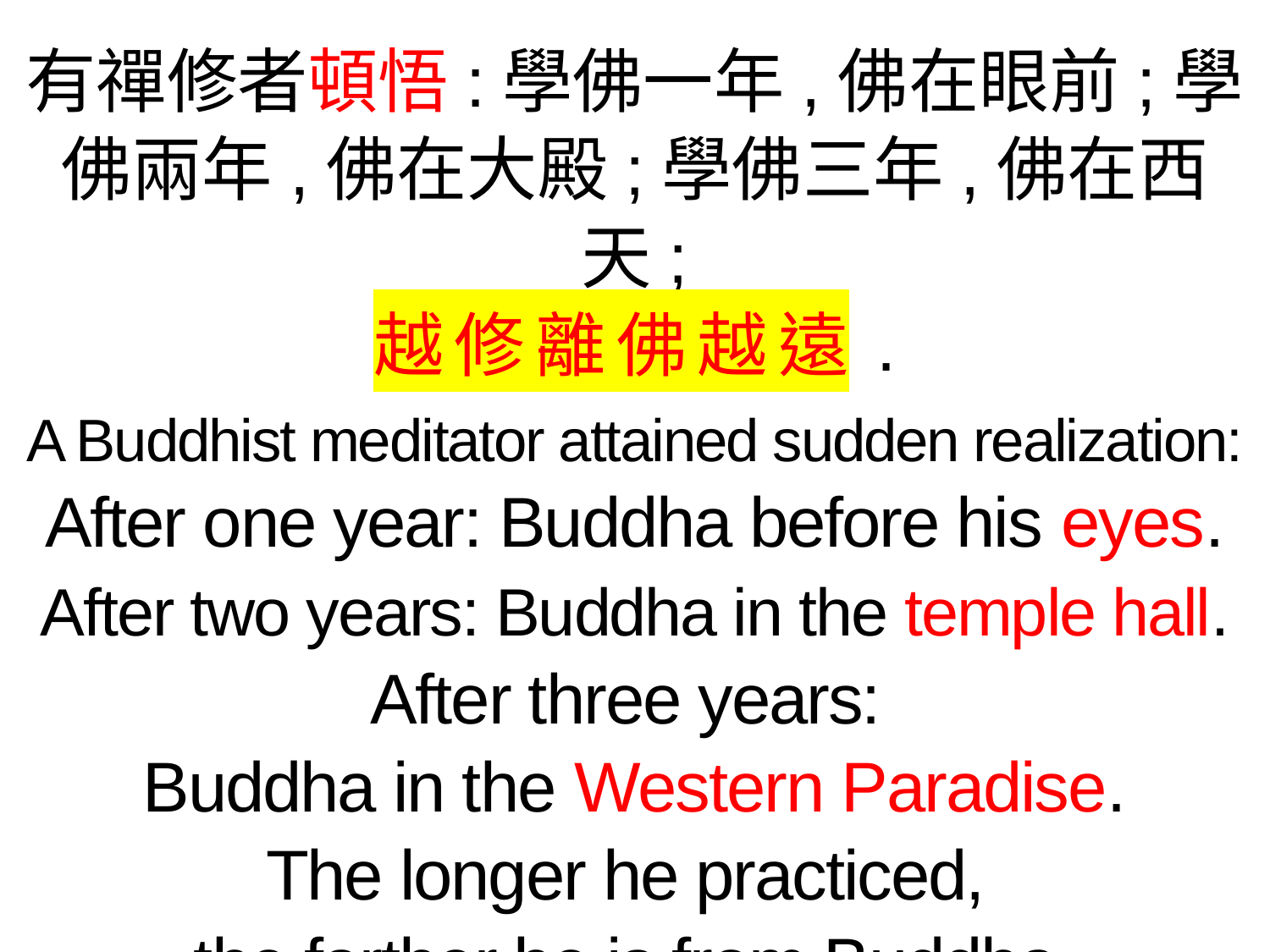

有禪修者頓悟:學佛一年,佛在眼前;學佛兩年,佛在大殿;學佛三年,佛在西天;
越修離佛越遠.
A Buddhist meditator attained sudden realization:
After one year: Buddha before his eyes.
After two years: Buddha in the temple hall.
After three years:
Buddha in the Western Paradise.
The longer he practiced,
the farther he is from Buddha.